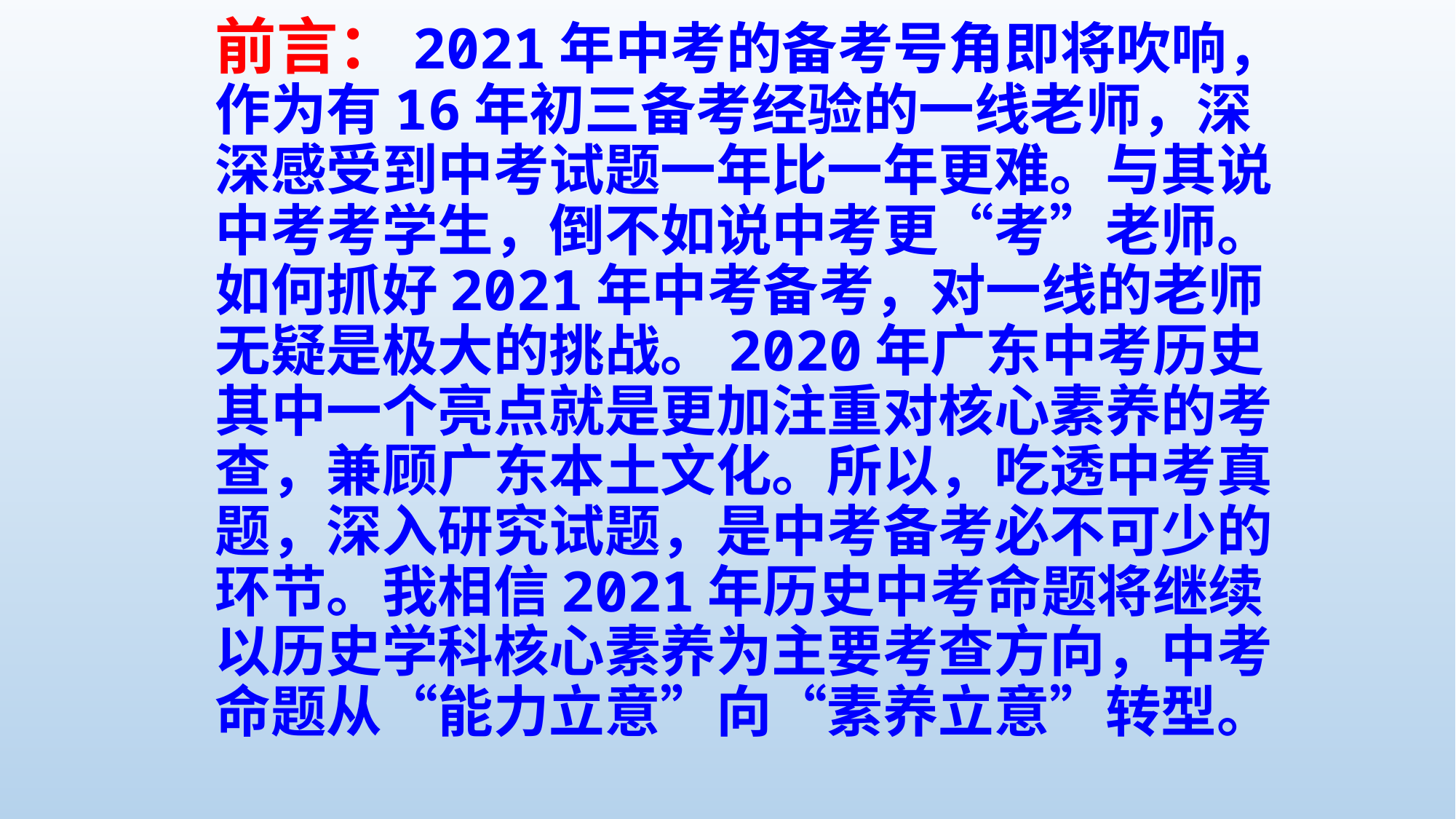

前言：2021年中考的备考号角即将吹响，作为有16年初三备考经验的一线老师，深深感受到中考试题一年比一年更难。与其说中考考学生，倒不如说中考更“考”老师。如何抓好2021年中考备考，对一线的老师无疑是极大的挑战。2020年广东中考历史其中一个亮点就是更加注重对核心素养的考查，兼顾广东本土文化。所以，吃透中考真题，深入研究试题，是中考备考必不可少的环节。我相信2021年历史中考命题将继续以历史学科核心素养为主要考查方向，中考命题从“能力立意”向“素养立意”转型。